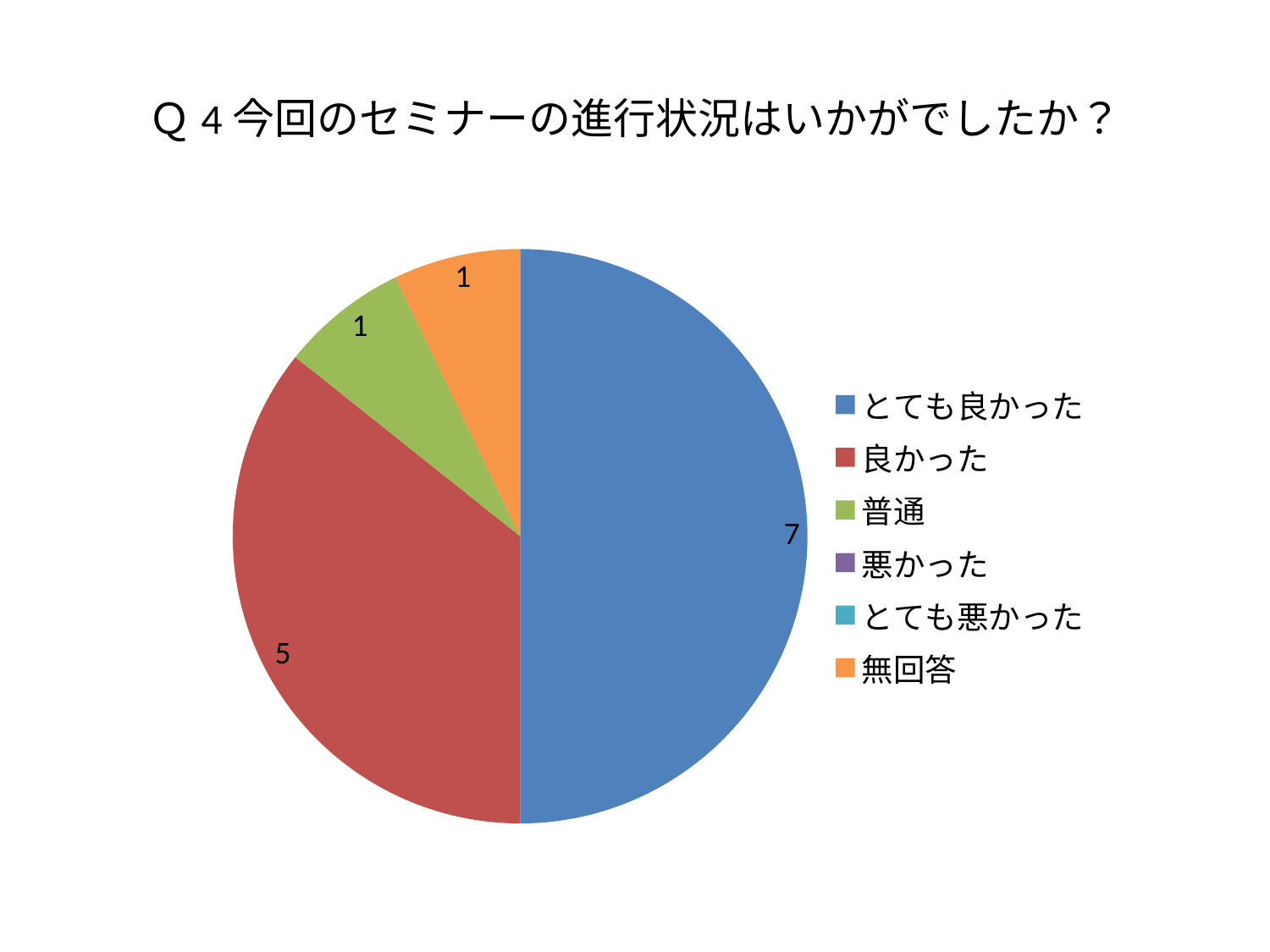

# Ｑ4今回のセミナーの進行状況はいかがでしたか？

### Chart

| Category | 列1 |
|---|---|
| とても良かった | 7.0 |
| 良かった | 5.0 |
| 普通 | 1.0 |
| 悪かった | 0.0 |
| とても悪かった | 0.0 |
| 無回答 | 1.0 |